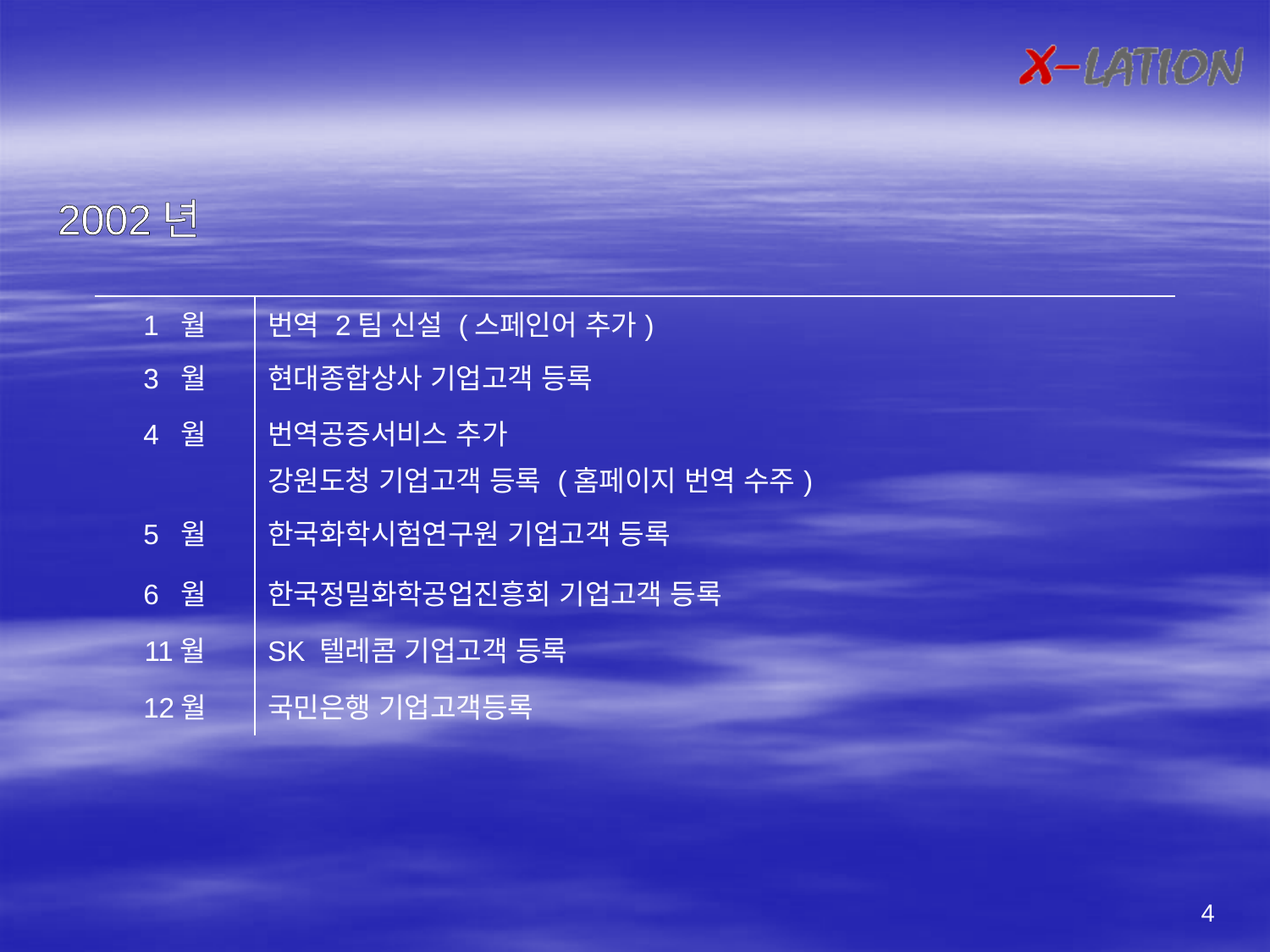

2002년
| 1 월 | 번역 2팀 신설 (스페인어 추가) |
| --- | --- |
| 3 월 | 현대종합상사 기업고객 등록 |
| 4 월 | 번역공증서비스 추가 강원도청 기업고객 등록 (홈페이지 번역 수주) |
| 5 월 | 한국화학시험연구원 기업고객 등록 |
| 6 월 | 한국정밀화학공업진흥회 기업고객 등록 |
| 11월 | SK 텔레콤 기업고객 등록 |
| 12월 | 국민은행 기업고객등록 |
|  |  |
|  |  |
4